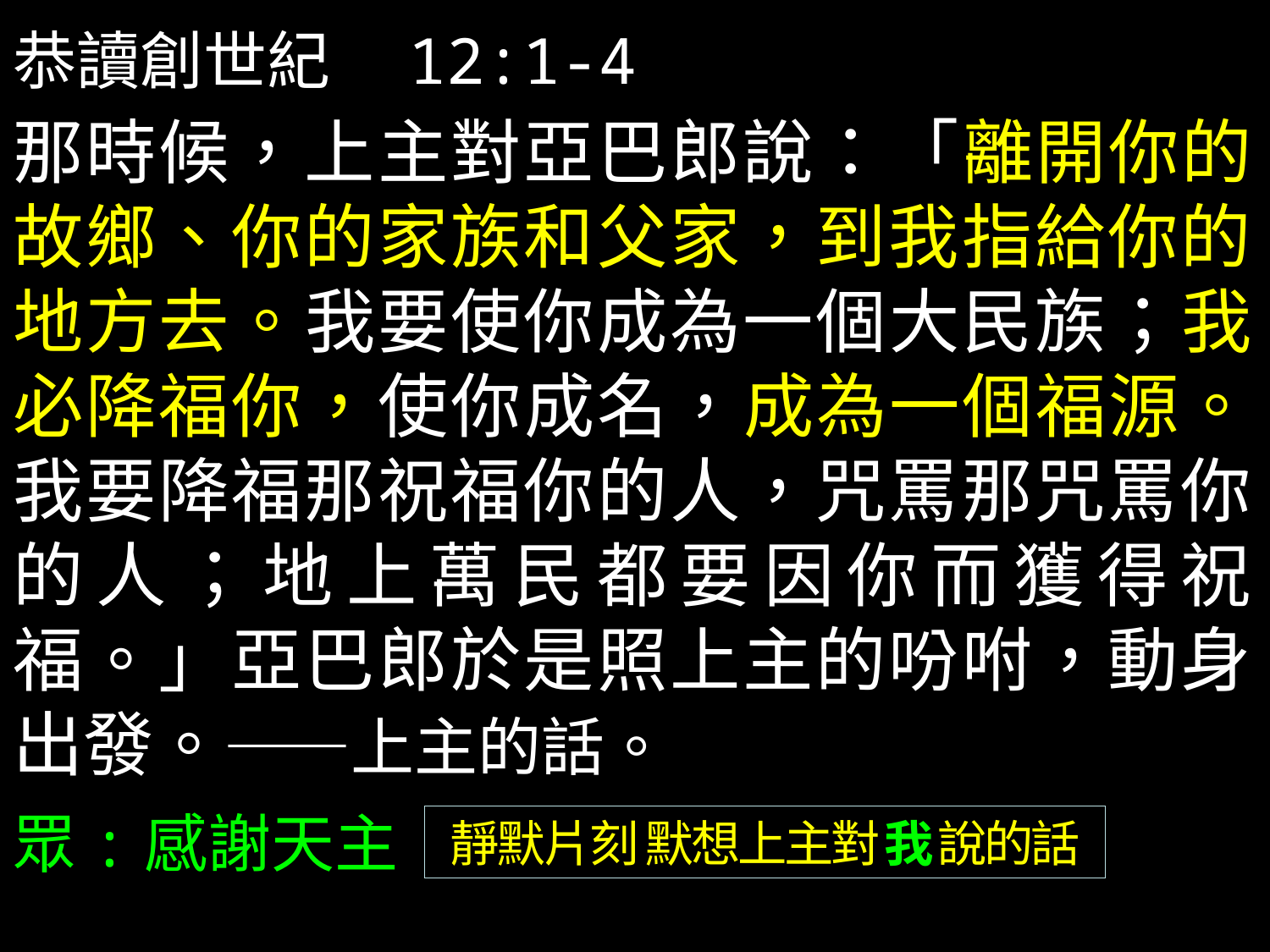

恭讀創世紀　12:1-4
那時候，上主對亞巴郎說：「離開你的故鄉、你的家族和父家，到我指給你的地方去。我要使你成為一個大民族；我必降福你，使你成名，成為一個福源。我要降福那祝福你的人，咒罵那咒罵你的人；地上萬民都要因你而獲得祝福。」亞巴郎於是照上主的吩咐，動身出發。——上主的話。
眾:感謝天主

靜默片刻 默想上主對 我 說的話